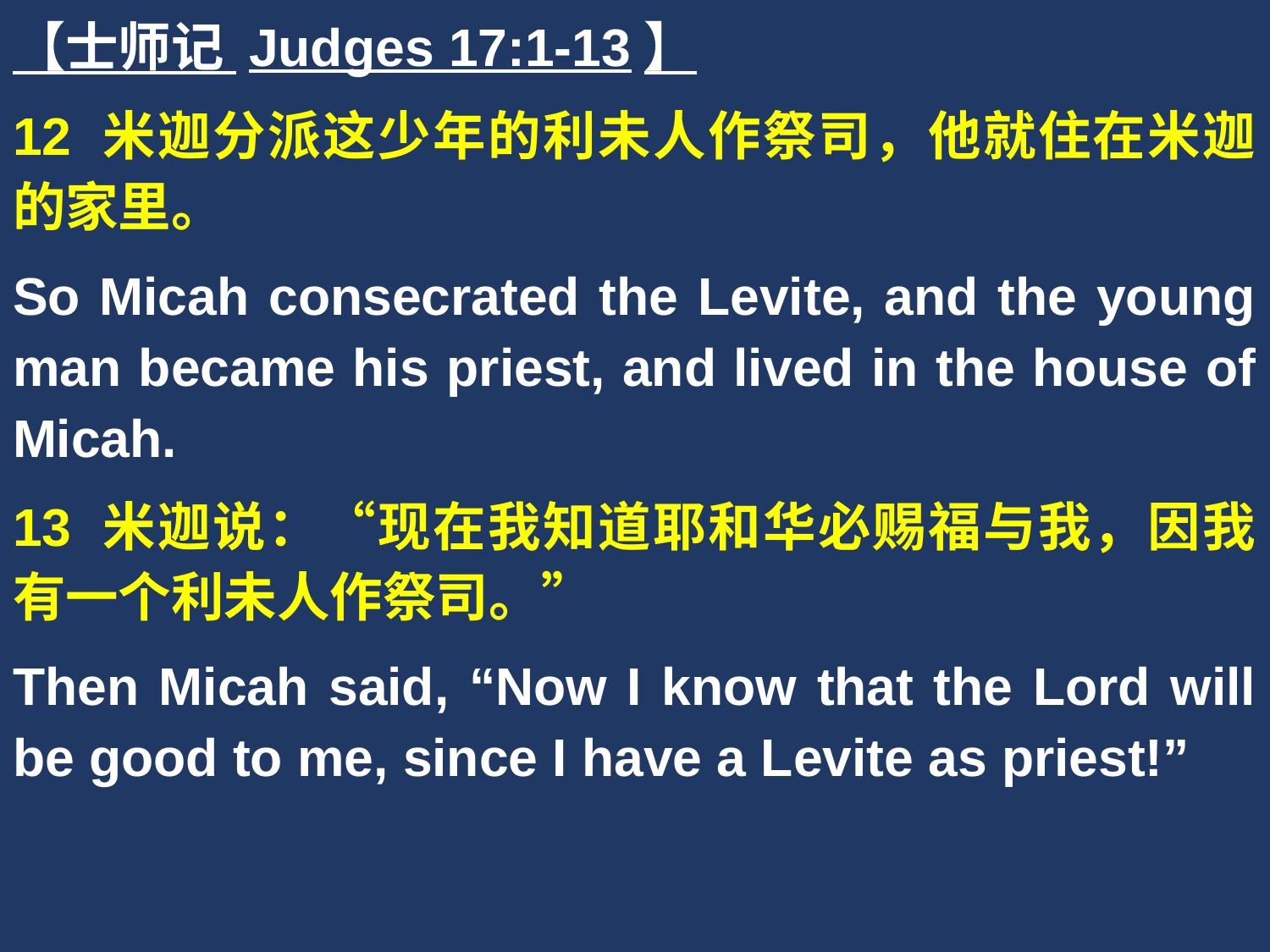

【士师记 Judges 17:1-13】
12 米迦分派这少年的利未人作祭司，他就住在米迦的家里。
So Micah consecrated the Levite, and the young man became his priest, and lived in the house of Micah.
13 米迦说：“现在我知道耶和华必赐福与我，因我有一个利未人作祭司。”
Then Micah said, “Now I know that the Lord will be good to me, since I have a Levite as priest!”